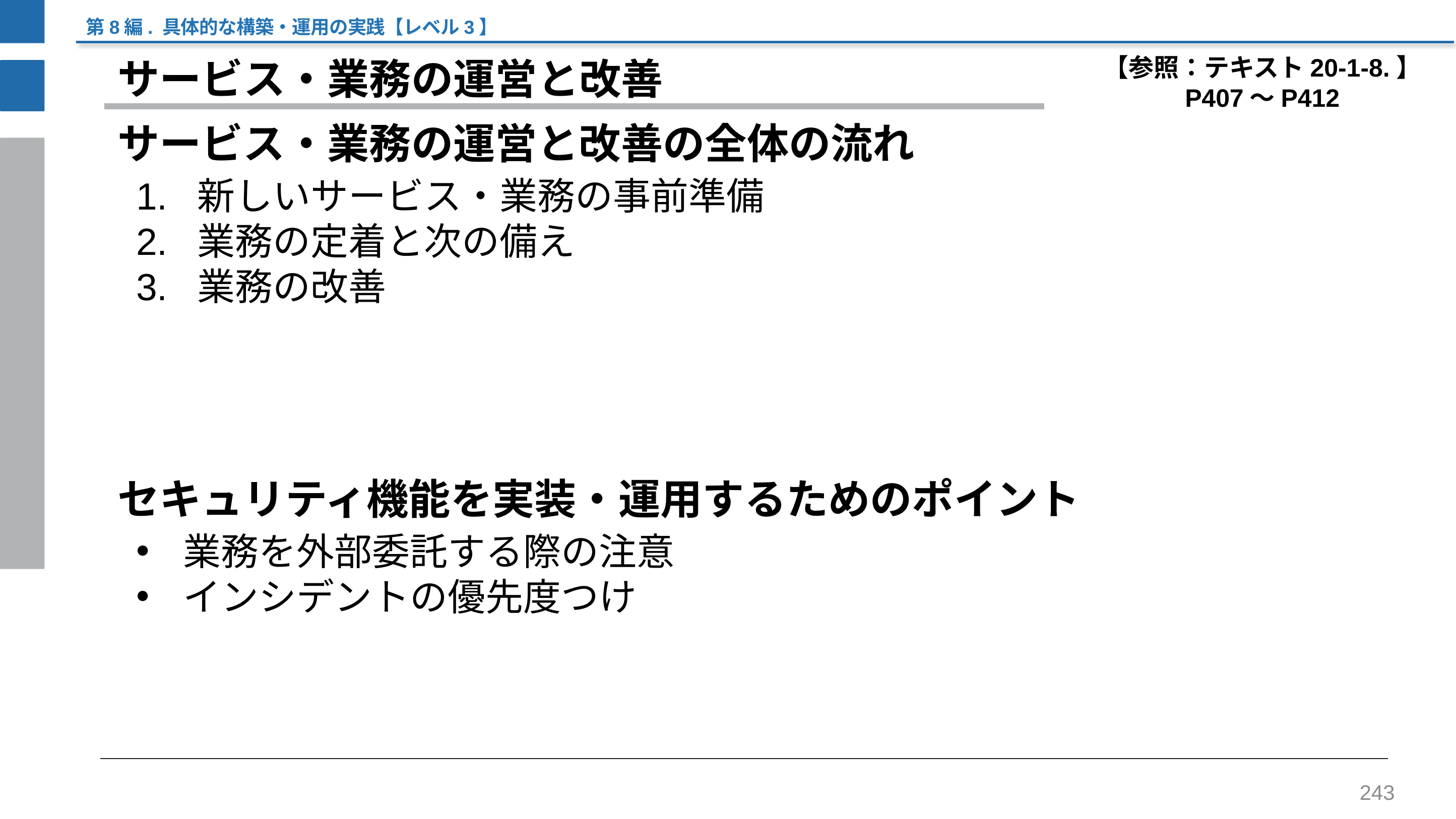

第8編. 具体的な構築・運用の実践【レベル3】
【参照：テキスト20-1-8.】
P407～P412
サービス・業務の運営と改善
サービス・業務の運営と改善の全体の流れ
新しいサービス・業務の事前準備
業務の定着と次の備え
業務の改善

セキュリティ機能を実装・運用するためのポイント
業務を外部委託する際の注意
インシデントの優先度つけ
243